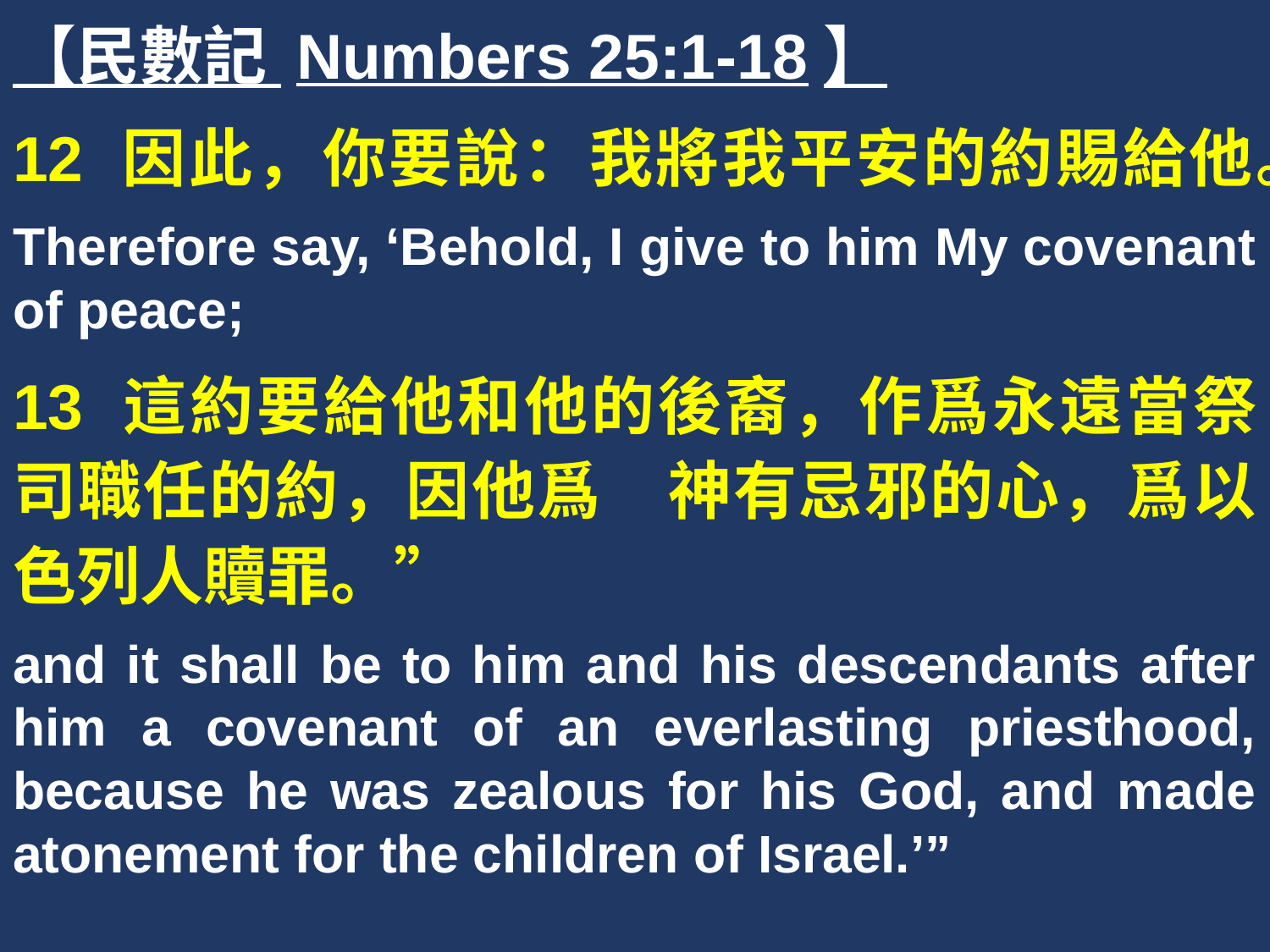

【民數記 Numbers 25:1-18】
12 因此，你要說：我將我平安的約賜給他。
Therefore say, ‘Behold, I give to him My covenant of peace;
13 這約要給他和他的後裔，作爲永遠當祭司職任的約，因他爲　神有忌邪的心，爲以色列人贖罪。”
and it shall be to him and his descendants after him a covenant of an everlasting priesthood, because he was zealous for his God, and made atonement for the children of Israel.’”